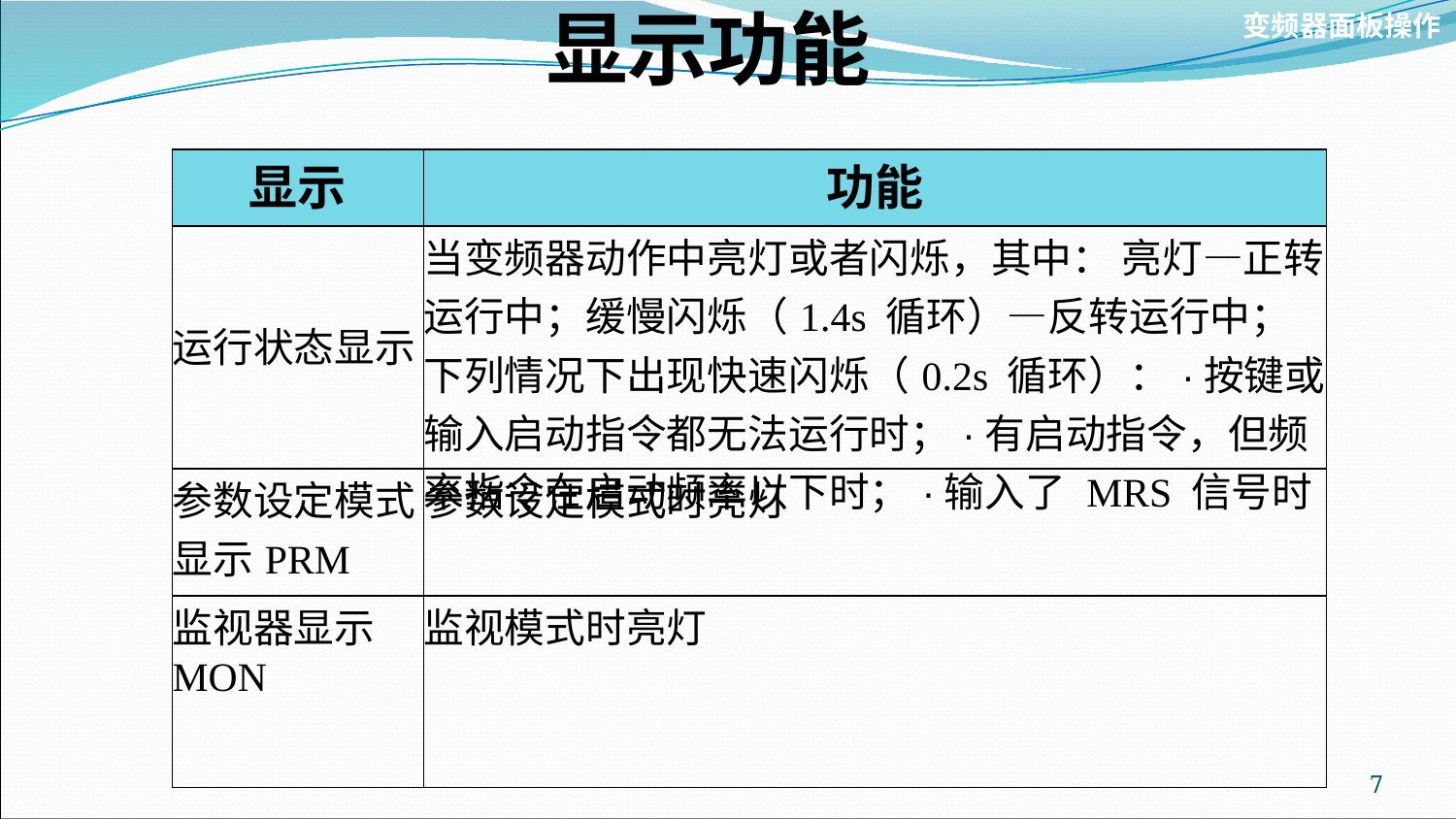

变频器面板操作
# 显示功能
| 显示 | 功能 |
| --- | --- |
| 运行状态显示 | 当变频器动作中亮灯或者闪烁，其中： 亮灯—正转运行中；缓慢闪烁（1.4s 循环）—反转运行中；下列情况下出现快速闪烁（0.2s 循环）：·按键或输入启动指令都无法运行时；·有启动指令，但频率指令在启动频率以下时；·输入了 MRS 信号时 |
| 参数设定模式显示PRM | 参数设定模式时亮灯 |
| 监视器显示 MON | 监视模式时亮灯 |
7